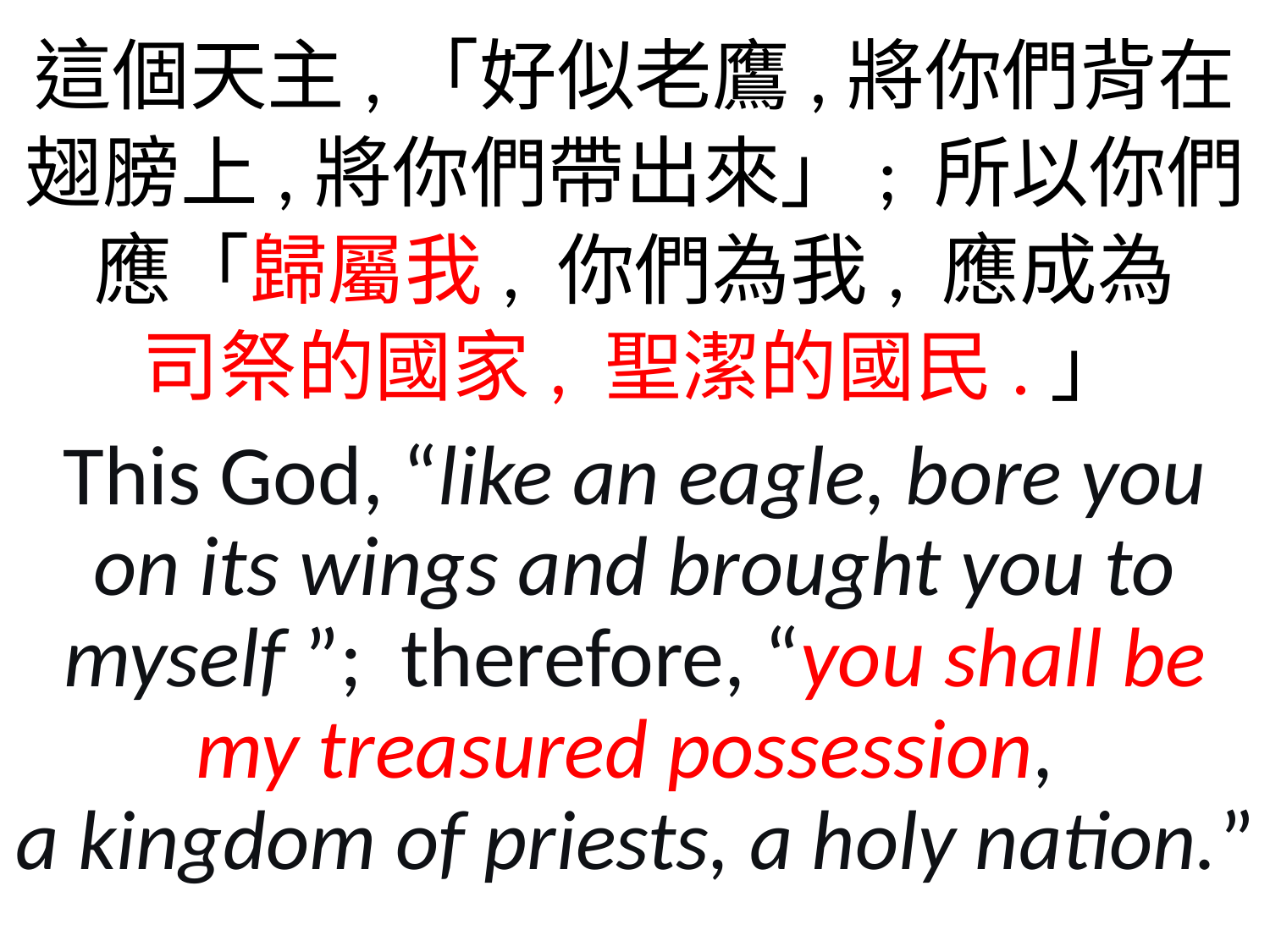

這個天主,「好似老鷹,將你們背在翅膀上,將你們帶出來」; 所以你們應「歸屬我, 你們為我, 應成為
司祭的國家, 聖潔的國民.」
This God, “like an eagle, bore you on its wings and brought you to myself ”;  therefore, “you shall be my treasured possession,
a kingdom of priests, a holy nation.”